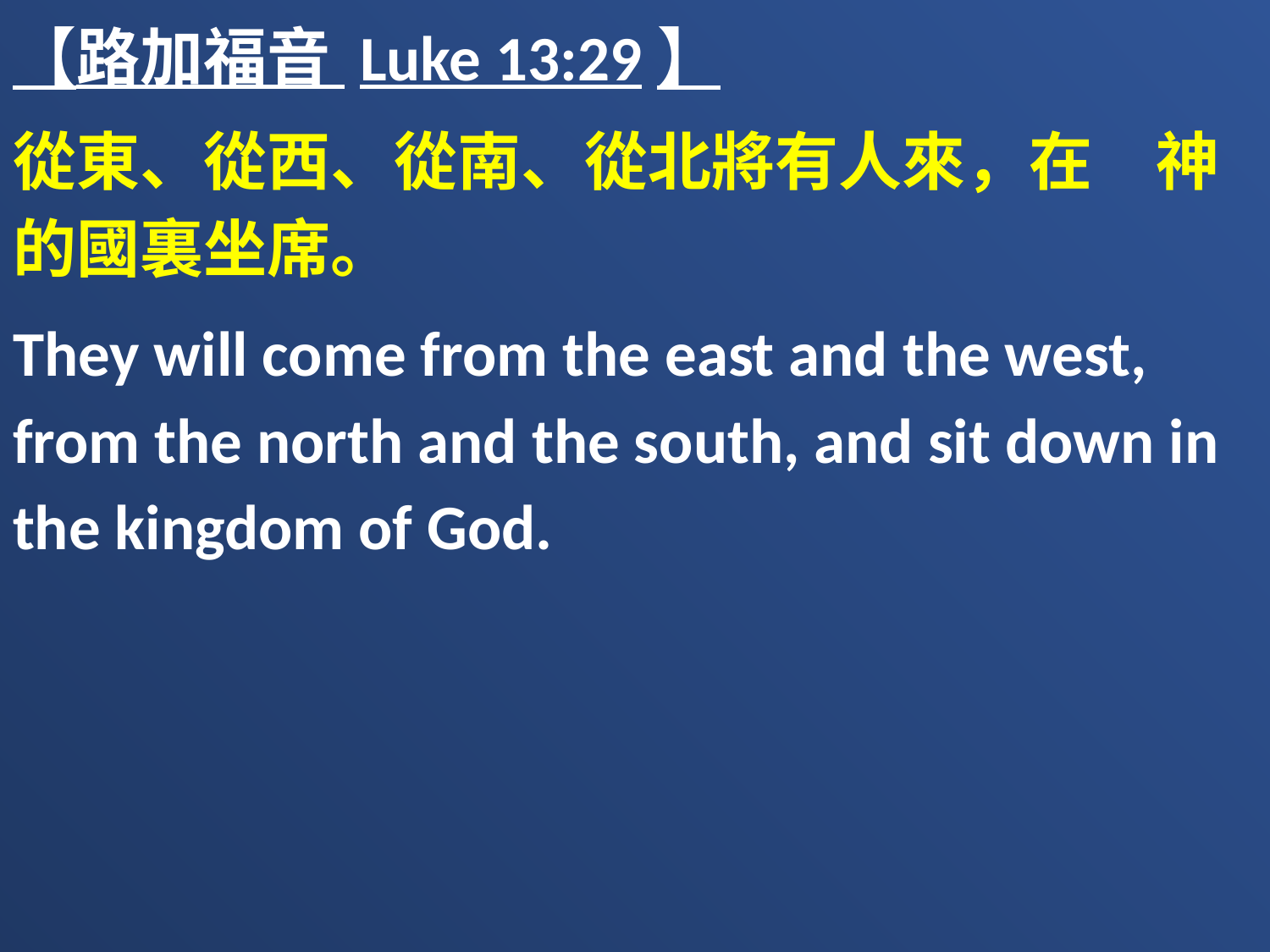

【路加福音 Luke 13:29】
從東、從西、從南、從北將有人來，在　神的國裏坐席。
They will come from the east and the west, from the north and the south, and sit down in the kingdom of God.